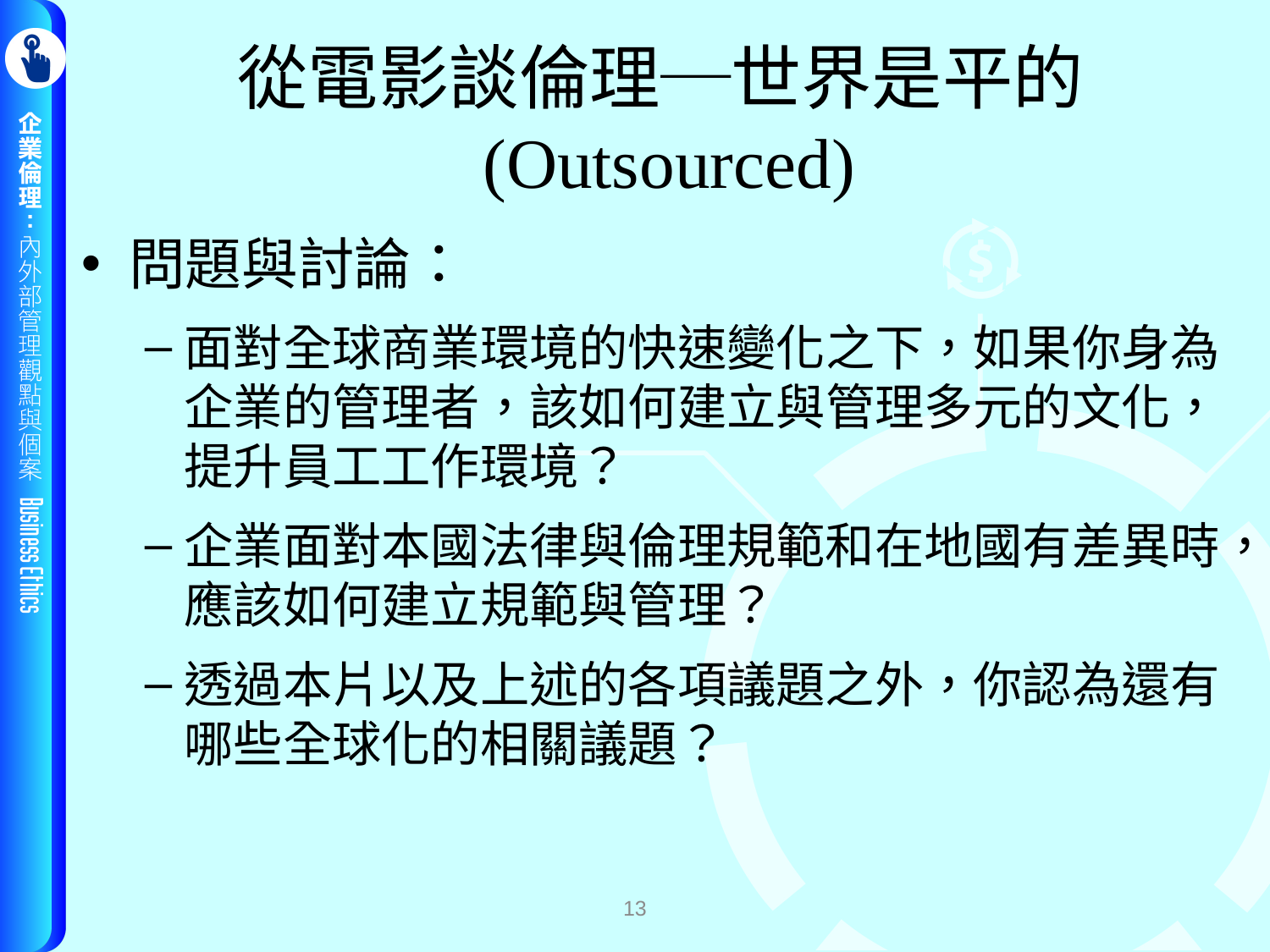

# 從電影談倫理─世界是平的(Outsourced)
問題與討論：
面對全球商業環境的快速變化之下，如果你身為企業的管理者，該如何建立與管理多元的文化，提升員工工作環境？
企業面對本國法律與倫理規範和在地國有差異時，應該如何建立規範與管理？
透過本片以及上述的各項議題之外，你認為還有哪些全球化的相關議題？
13